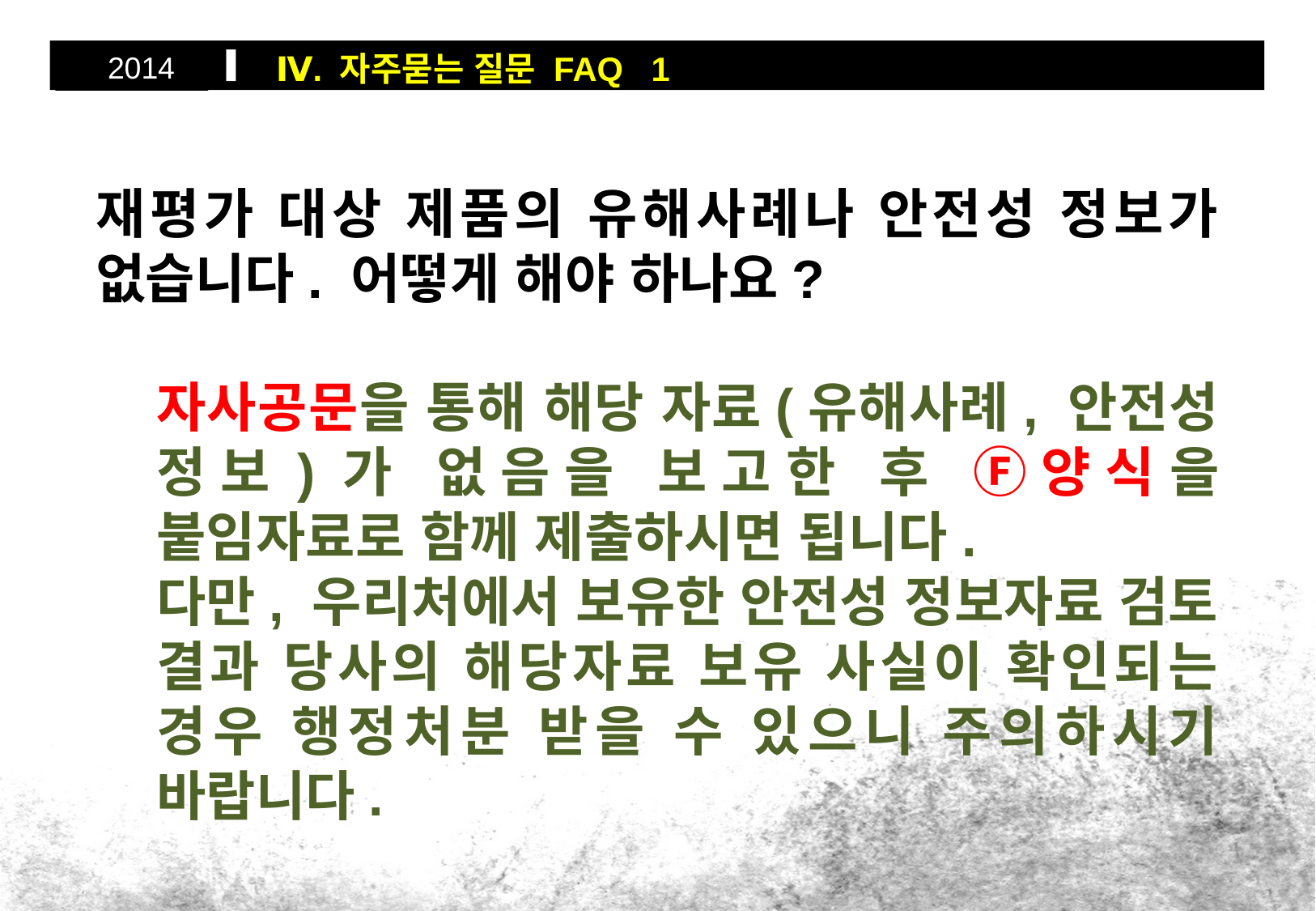

Ⅳ. 자주묻는 질문 FAQ   1

2014
재평가 대상 제품의 유해사례나 안전성 정보가 없습니다. 어떻게 해야 하나요?

자사공문을 통해 해당 자료(유해사례, 안전성 정보)가 없음을 보고한 후 Ⓕ양식을 붙임자료로 함께 제출하시면 됩니다.
다만, 우리처에서 보유한 안전성 정보자료 검토 결과 당사의 해당자료 보유 사실이 확인되는 경우 행정처분 받을 수 있으니 주의하시기 바랍니다.